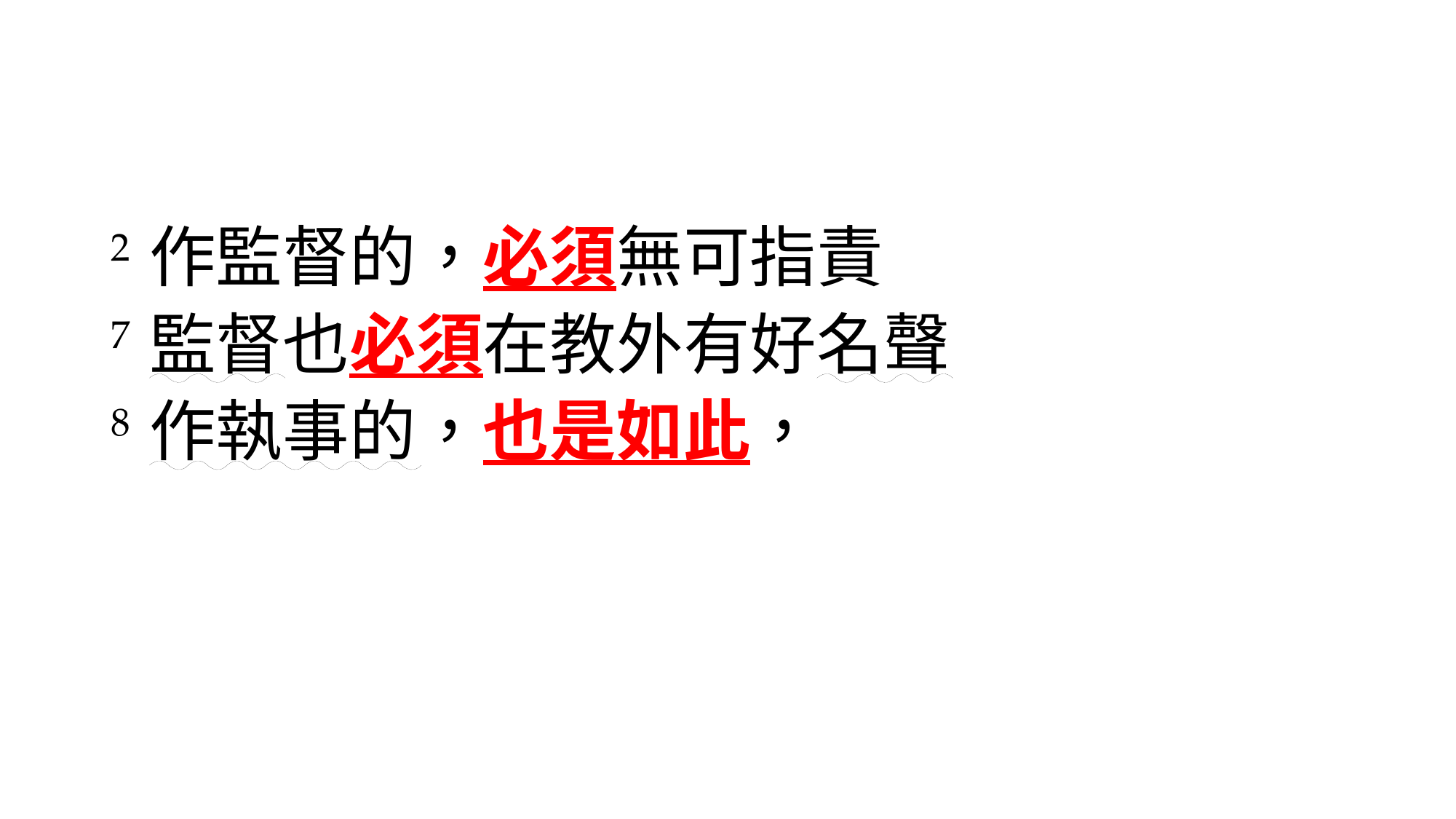

#
2 作監督的，必須無可指責
7 監督也必須在教外有好名聲
8 作執事的，也是如此，